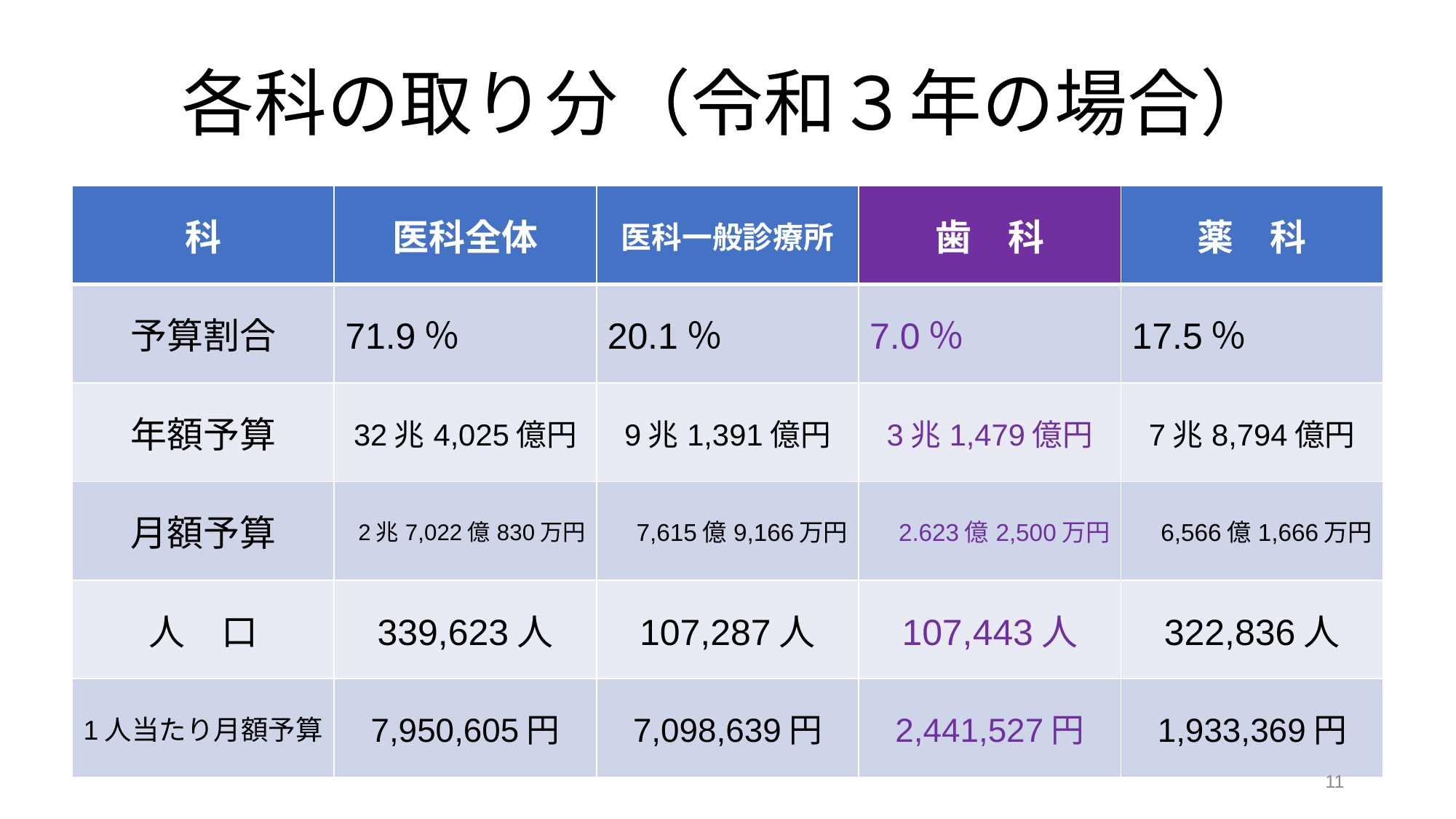

# 各科の取り分（令和３年の場合）
| 科 | 医科全体 | 医科一般診療所 | 歯　科 | 薬　科 |
| --- | --- | --- | --- | --- |
| 予算割合 | 71.9％ | 20.1％ | 7.0％ | 17.5％ |
| 年額予算 | 32兆4,025億円 | 9兆1,391億円 | 3兆1,479億円 | 7兆8,794億円 |
| 月額予算 | 2兆7,022億830万円 | 7,615億9,166万円 | 2.623億2,500万円 | 6,566億1,666万円 |
| 人　口 | 339,623人 | 107,287人 | 107,443人 | 322,836人 |
| 1人当たり月額予算 | 7,950,605円 | 7,098,639円 | 2,441,527円 | 1,933,369円 |
11